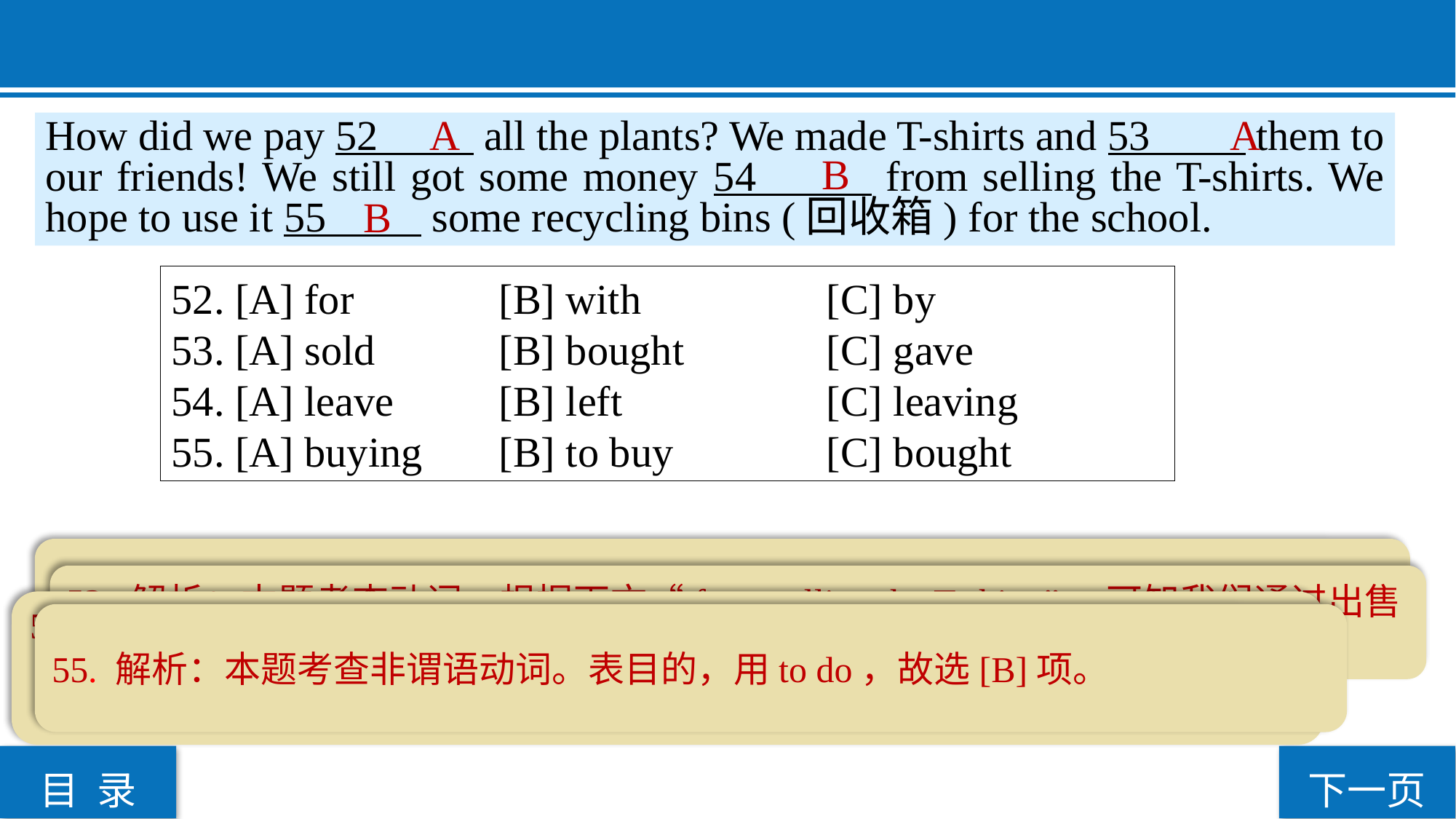

A
 A
How did we pay 52          all the plants? We made T-shirts and 53          them to our friends! We still got some money 54         from selling the T-shirts. We hope to use it 55          some recycling bins (回收箱) for the school.
B
B
52. [A] for 		[B] with		[C] by
53. [A] sold 		[B] bought 		[C] gave
54. [A] leave 	[B] left 		[C] leaving
55. [A] buying 	[B] to buy 		[C] bought
52. 解析：本题考查介词。固定搭配“pay for sth.”付款，故选[A]项。
53. 解析：本题考查动词。根据下文“from selling the T-shirts”，可知我们通过出售T-shirt获得钱，故选[A]项。
54. 解析：本题考查非谓语动词。根据文章最后一句“We hope to use it to buy some recyclingbins (回收箱) for the school.”可以推断出买完植物后我们还有钱剩余，而钱是被用剩的，过去分词表示被动，故选[B]项。
55. 解析：本题考查非谓语动词。表目的，用to do，故选[B]项。